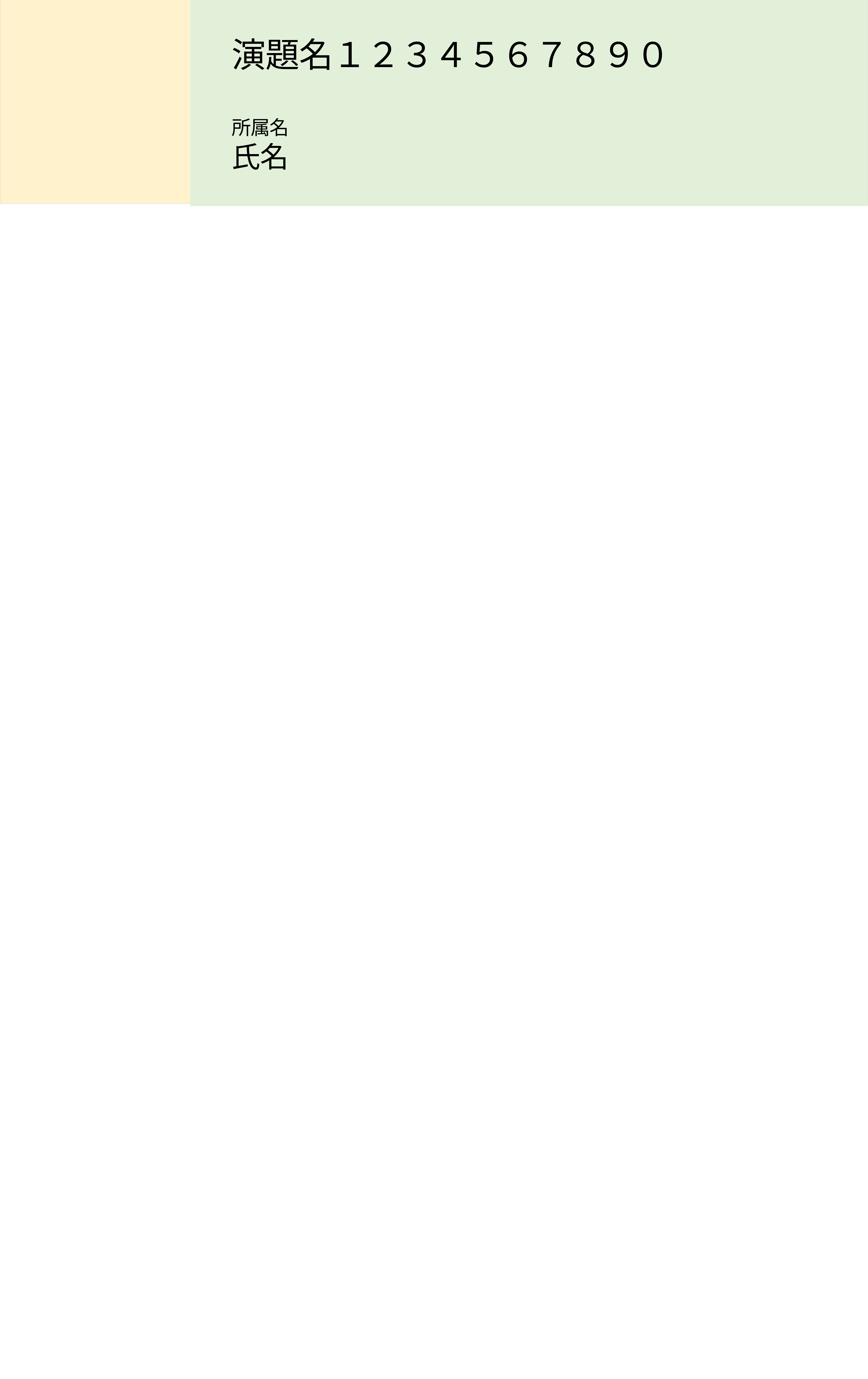

演題名１２３４５６７８９０
所属名
氏名

★ポスター内にCOI記載が必要です
日本デイケア学会第29回年次大会兵庫大会　COI開示
筆頭発表者名：●●　●●
演題発表に関連し、開示すべきCOI関係にある企業として
①顧問：
②株保有・利益：
③特許使用料：
④講演料：
⑤原稿料：
⑥受託研究・共同研究費：
⑦奨学寄付金：
⑧寄附講座所属
⑨贈答品などの報酬：
日本デイケア学会第29回年次大会兵庫大会　COI開示
筆頭発表者名：●●　●●
演題発表に関連し、
開示すべきCOI関係にある企業等はありません。